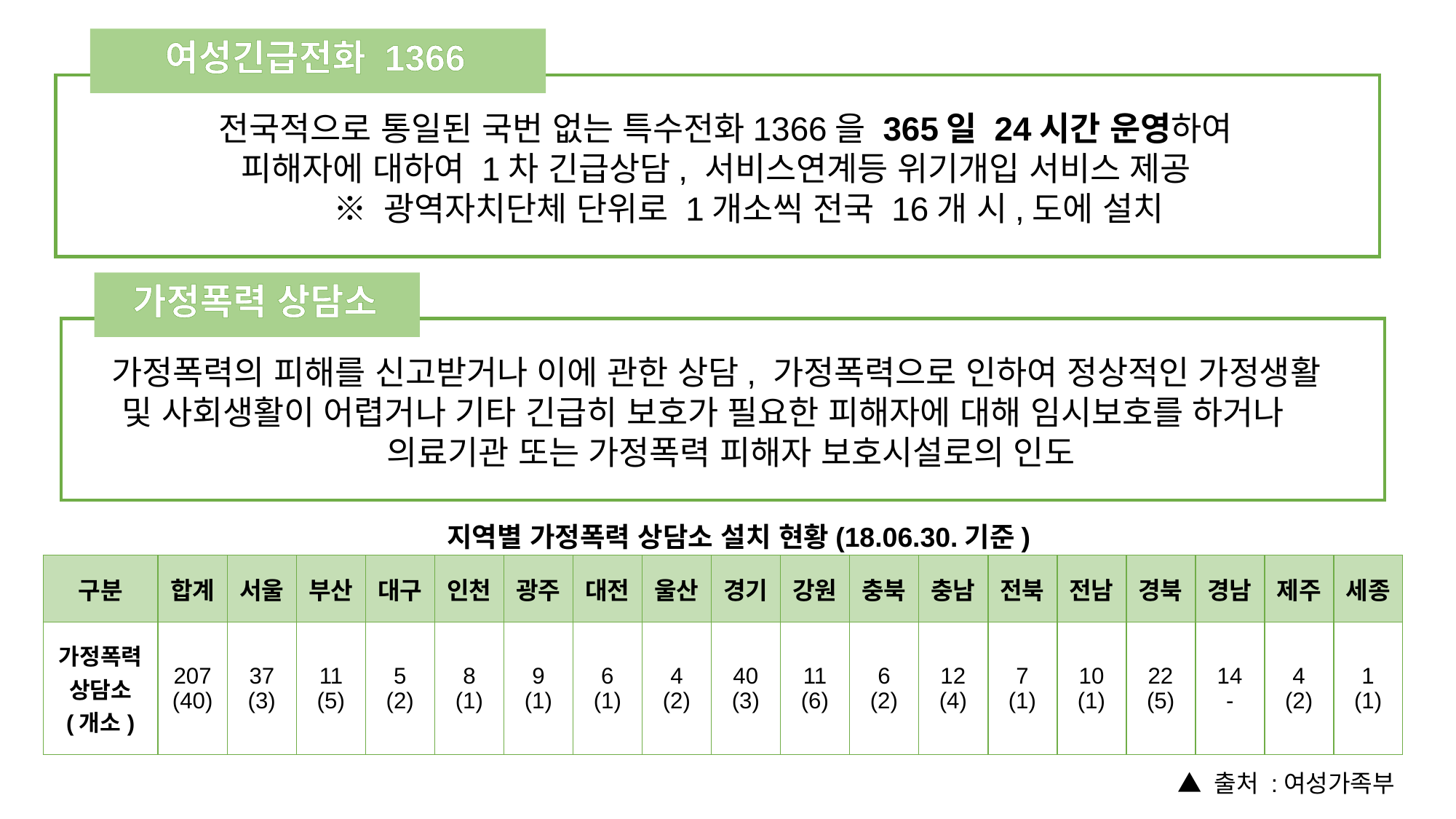

여성긴급전화 1366

전국적으로 통일된 국번 없는 특수전화1366을 365일 24시간 운영하여
피해자에 대하여 1차 긴급상담, 서비스연계등 위기개입 서비스 제공
     ※ 광역자치단체 단위로 1개소씩 전국 16개 시,도에 설치

가정폭력 상담소

  가정폭력의 피해를 신고받거나 이에 관한 상담, 가정폭력으로 인하여 정상적인 가정생활       및 사회생활이 어렵거나 기타 긴급히 보호가 필요한 피해자에 대해 임시보호를 하거나       의료기관 또는 가정폭력 피해자 보호시설로의 인도
지역별 가정폭력 상담소 설치 현황(18.06.30.기준)
| 구분 | 합계 | 서울 | 부산 | 대구 | 인천 | 광주 | 대전 | 울산 | 경기 | 강원 | 충북 | 충남 | 전북 | 전남 | 경북 | 경남 | 제주 | 세종 |
| --- | --- | --- | --- | --- | --- | --- | --- | --- | --- | --- | --- | --- | --- | --- | --- | --- | --- | --- |
| 가정폭력 상담소 (개소) | 207 (40) | 37 (3) | 11 (5) | 5 (2) | 8 (1) | 9 (1) | 6 (1) | 4 (2) | 40 (3) | 11 (6) | 6 (2) | 12 (4) | 7 (1) | 10 (1) | 22 (5) | 14 - | 4 (2) | 1 (1) |
▲ 출처 :여성가족부